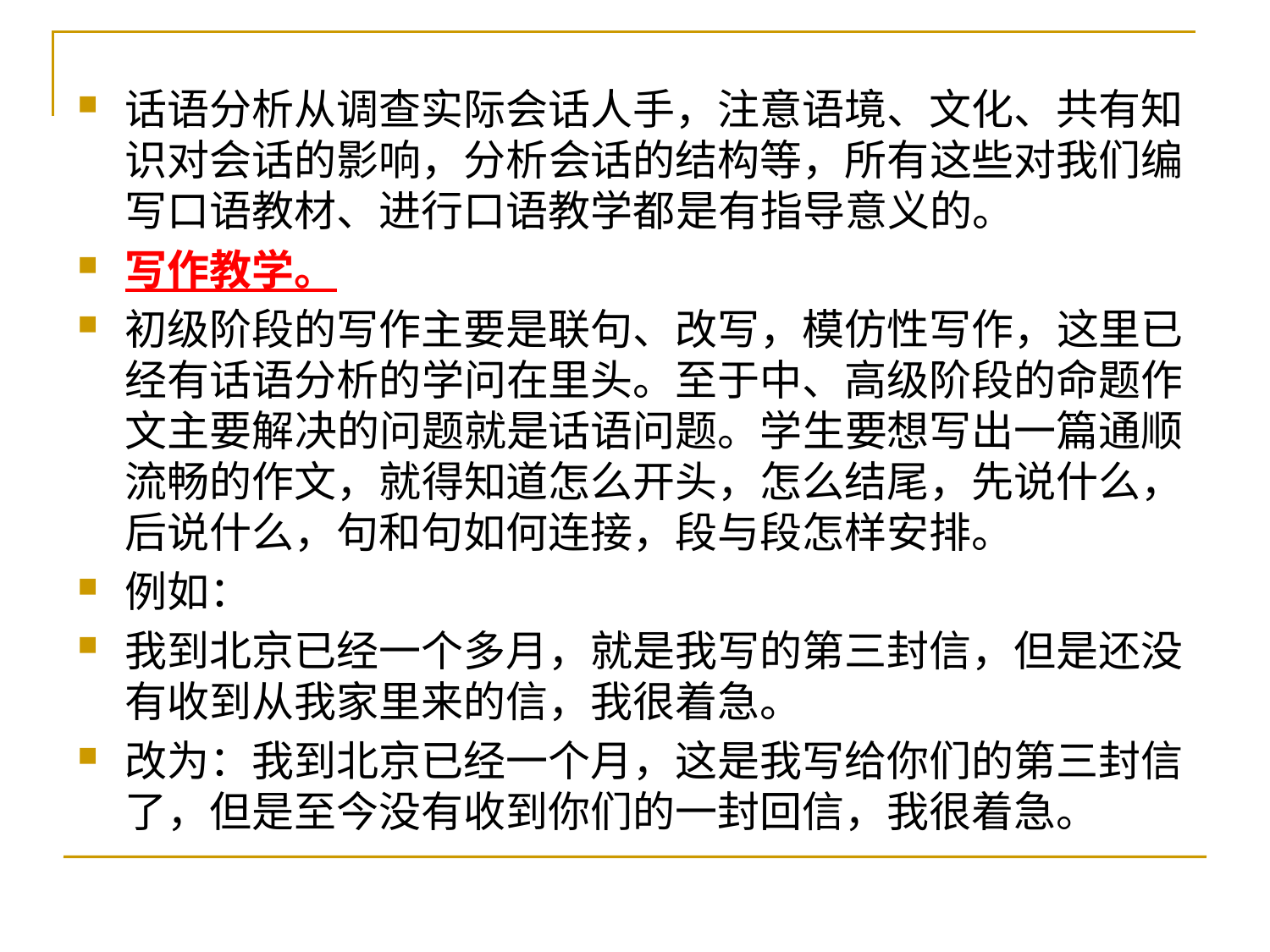

话语分析从调查实际会话人手，注意语境、文化、共有知识对会话的影响，分析会话的结构等，所有这些对我们编写口语教材、进行口语教学都是有指导意义的。
写作教学。
初级阶段的写作主要是联句、改写，模仿性写作，这里已经有话语分析的学问在里头。至于中、高级阶段的命题作文主要解决的问题就是话语问题。学生要想写出一篇通顺流畅的作文，就得知道怎么开头，怎么结尾，先说什么，后说什么，句和句如何连接，段与段怎样安排。
例如：
我到北京已经一个多月，就是我写的第三封信，但是还没有收到从我家里来的信，我很着急。
改为：我到北京已经一个月，这是我写给你们的第三封信了，但是至今没有收到你们的一封回信，我很着急。